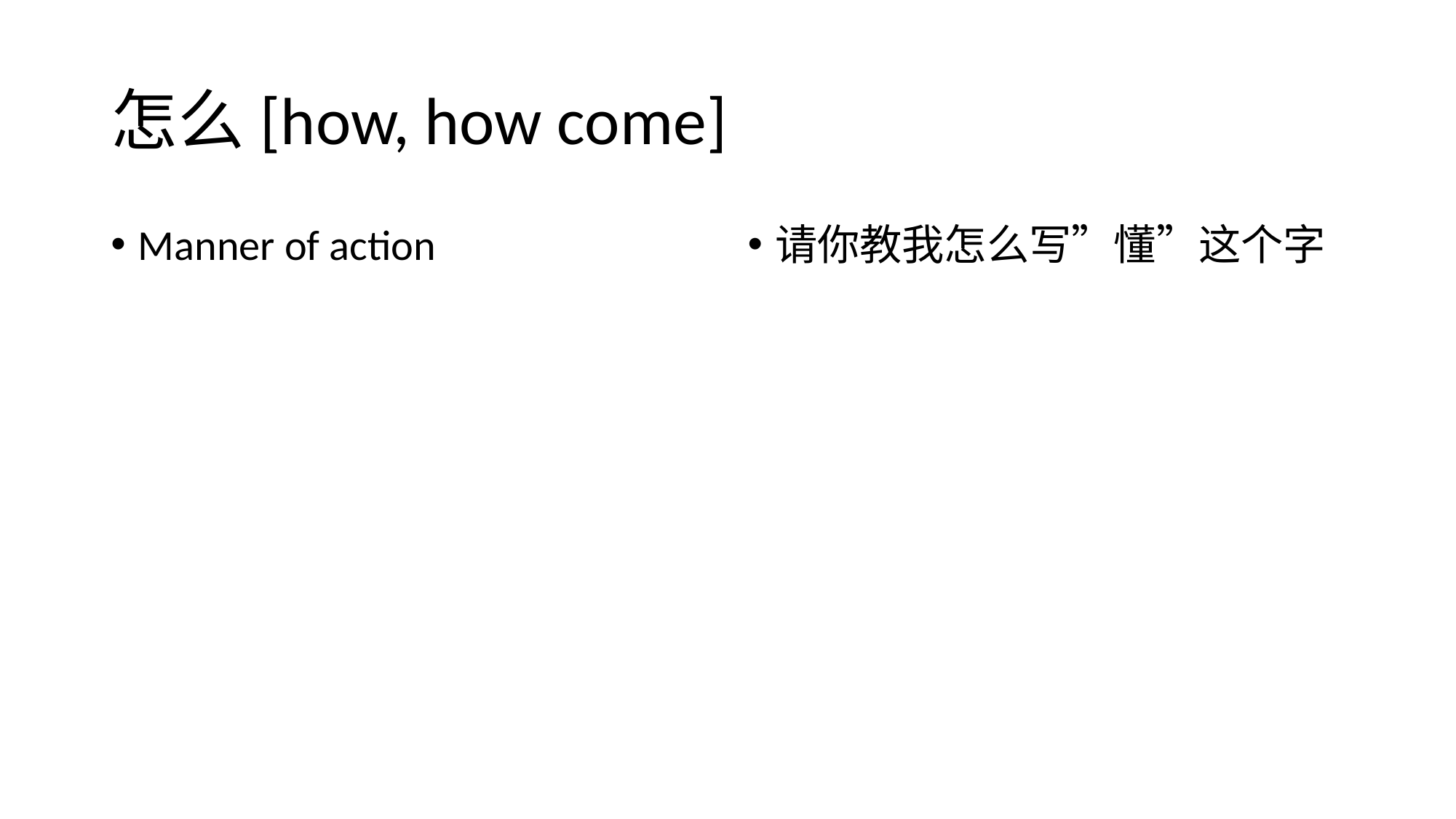

# 怎么[how, how come]
Manner of action

请你教我怎么写”懂”这个字